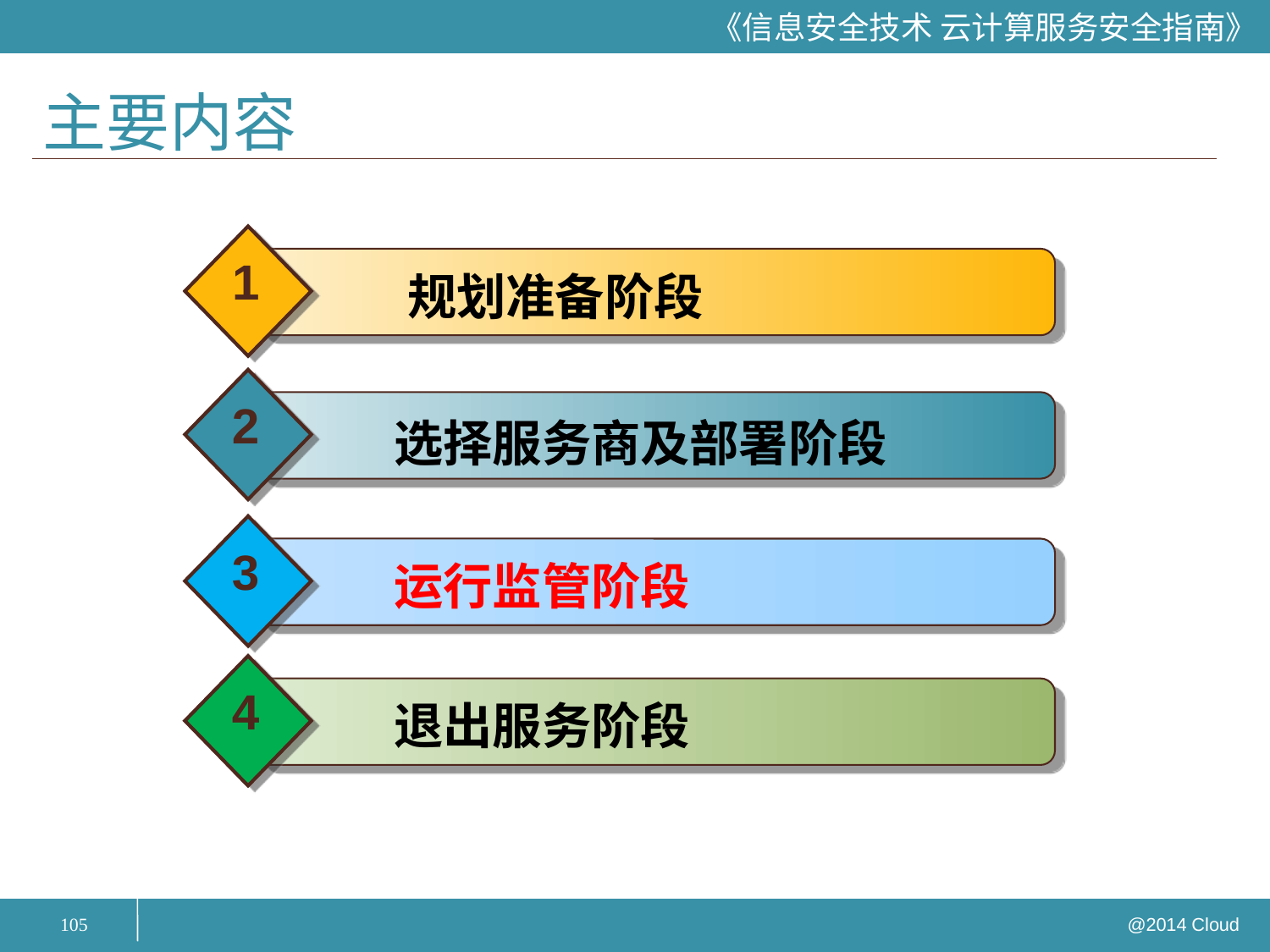

# 主要内容

1

规划准备阶段

2

选择服务商及部署阶段

3

运行监管阶段

4

退出服务阶段
105